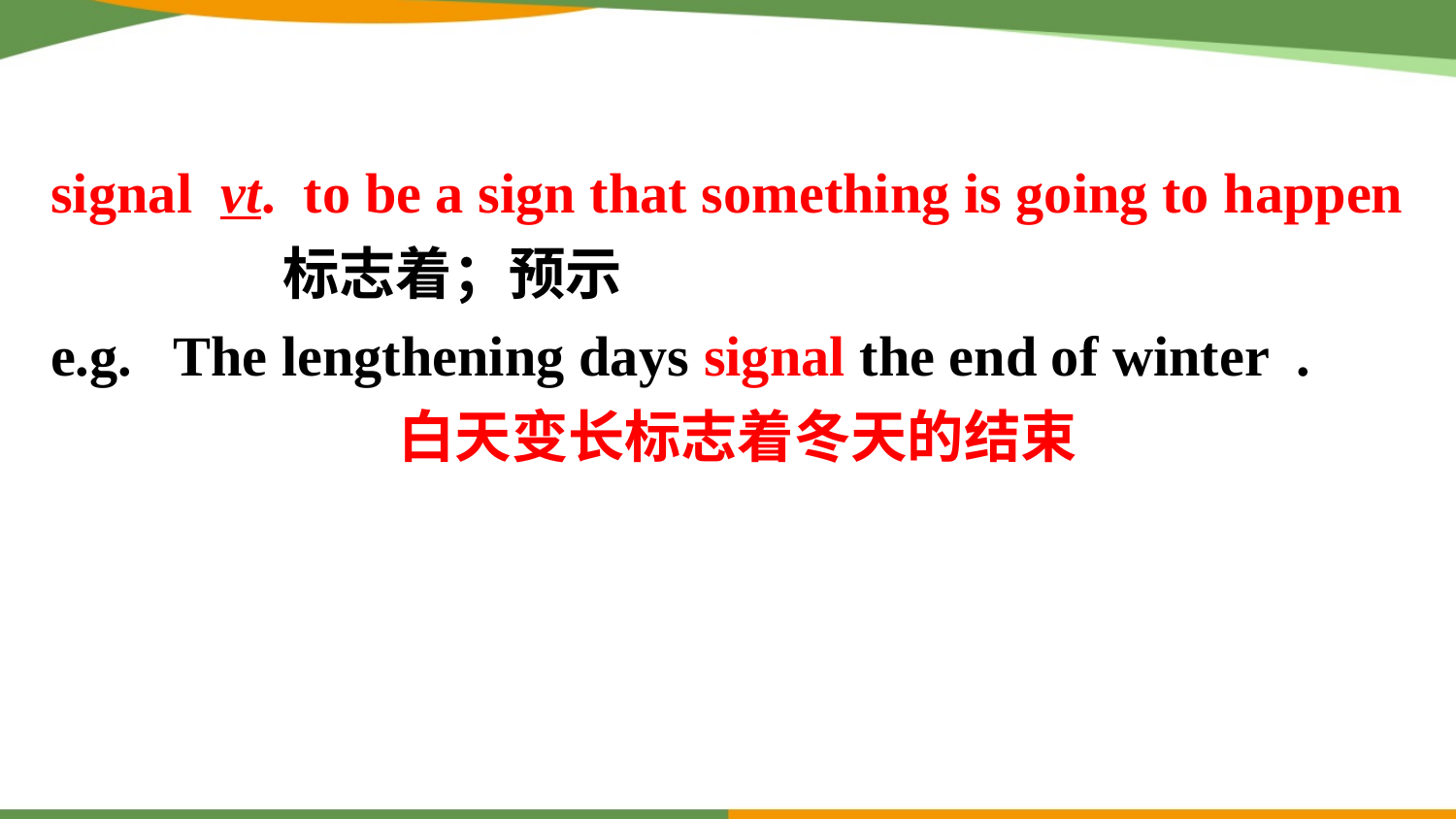

signal  vt.  to be a sign that something is going to happen
                 标志着；预示
e.g.   The lengthening days signal the end of winter  .
                          白天变长标志着冬天的结束